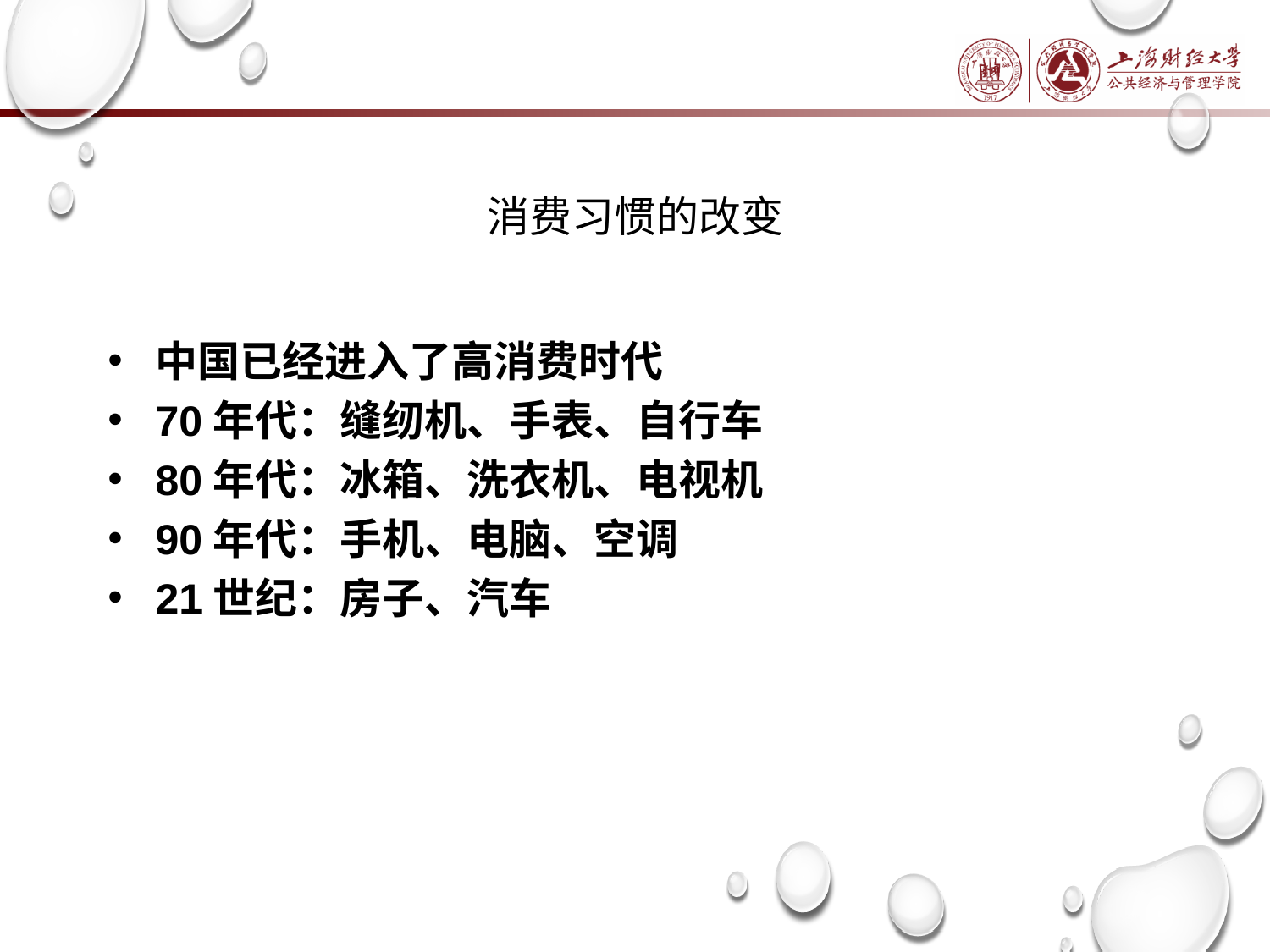

# 消费习惯的改变
中国已经进入了高消费时代
70年代：缝纫机、手表、自行车
80年代：冰箱、洗衣机、电视机
90年代：手机、电脑、空调
21世纪：房子、汽车